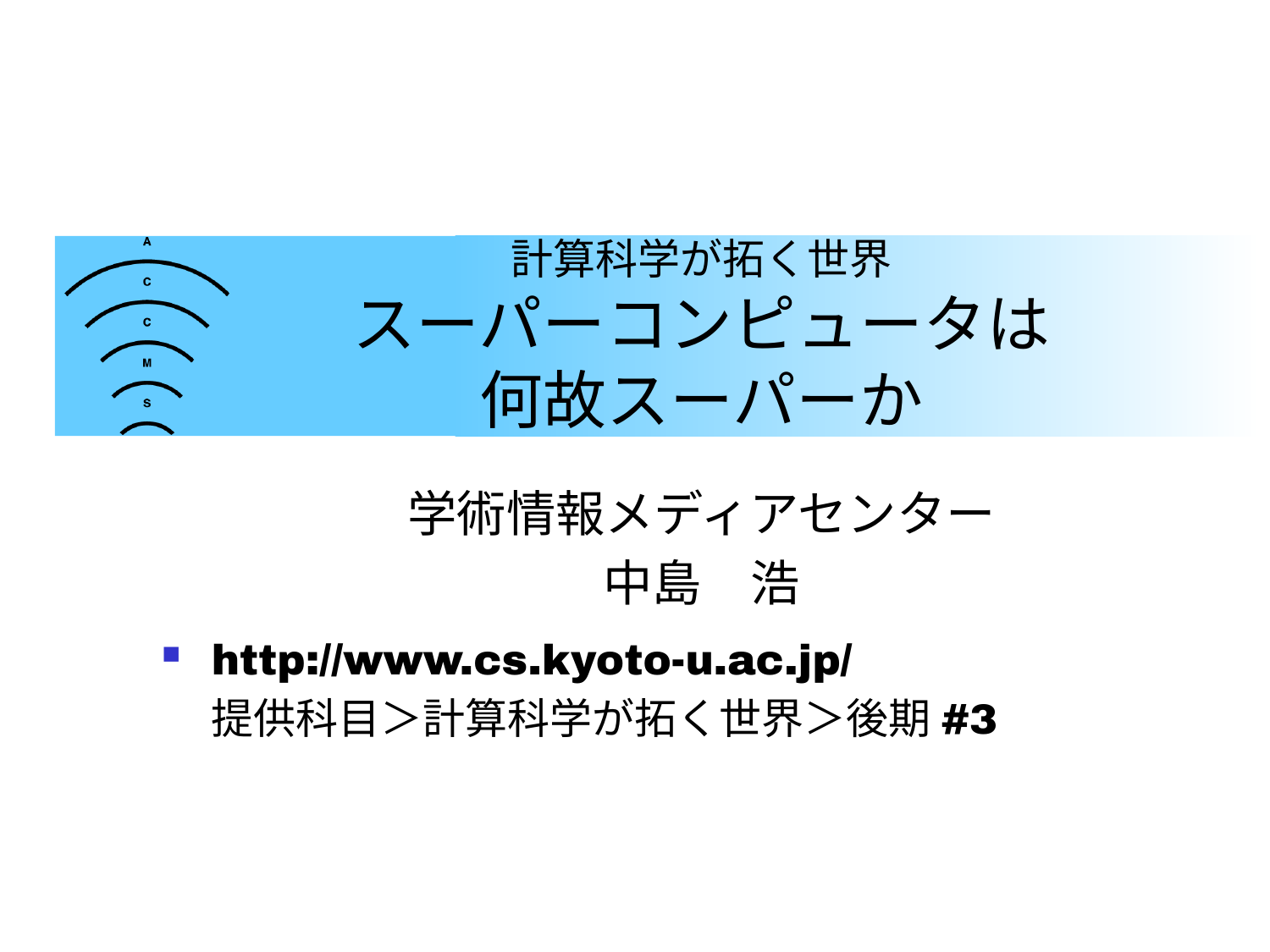

# 計算科学が拓く世界 スーパーコンピュータは 何故スーパーか
学術情報メディアセンター
中島　浩
http://www.cs.kyoto-u.ac.jp/
	提供科目＞計算科学が拓く世界＞後期#3